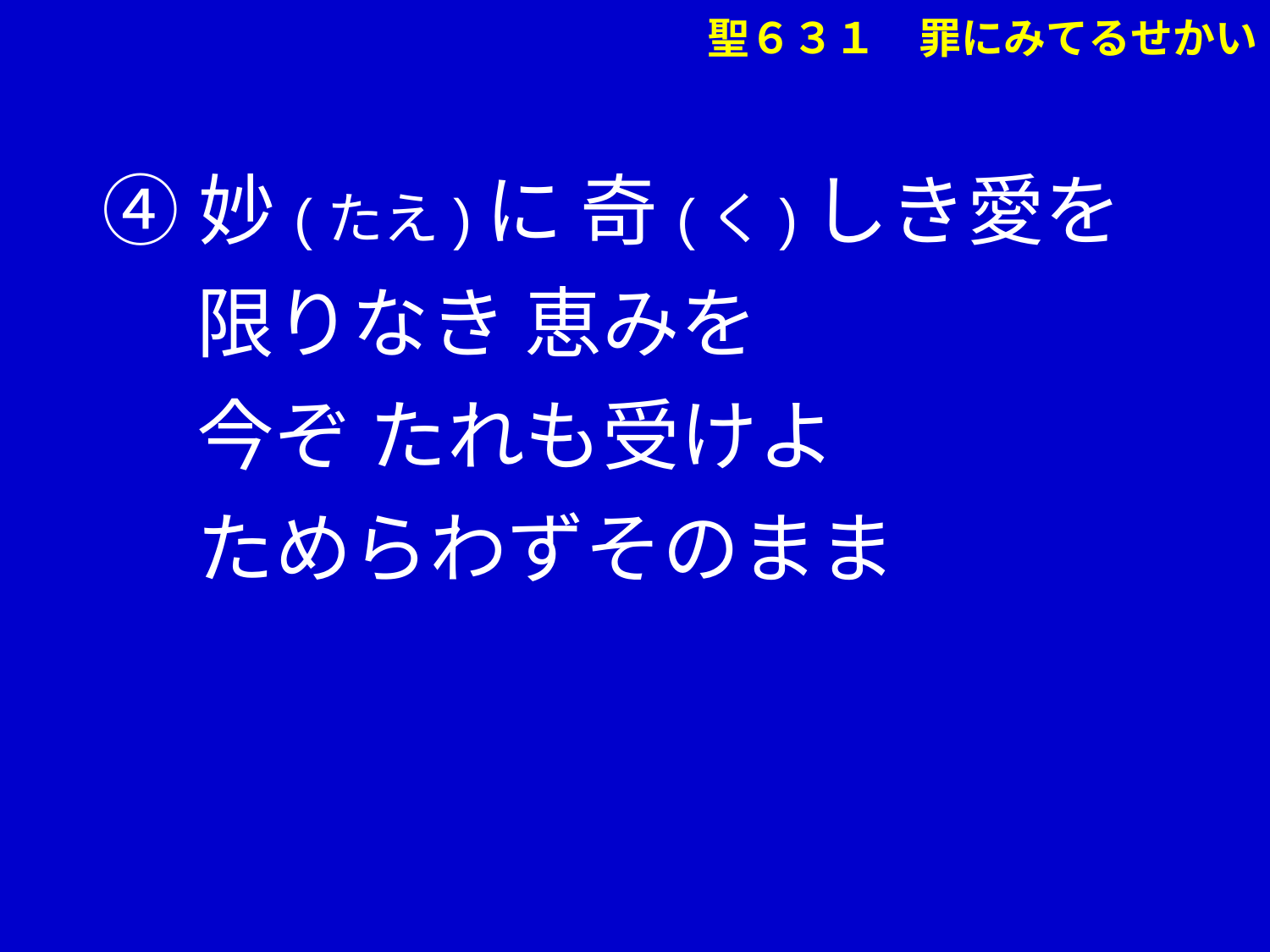

聖６３１　罪にみてるせかい
④妙(たえ)に 奇(く)しき愛を
　 限りなき 恵みを
　 今ぞ たれも受けよ
　 ためらわずそのまま